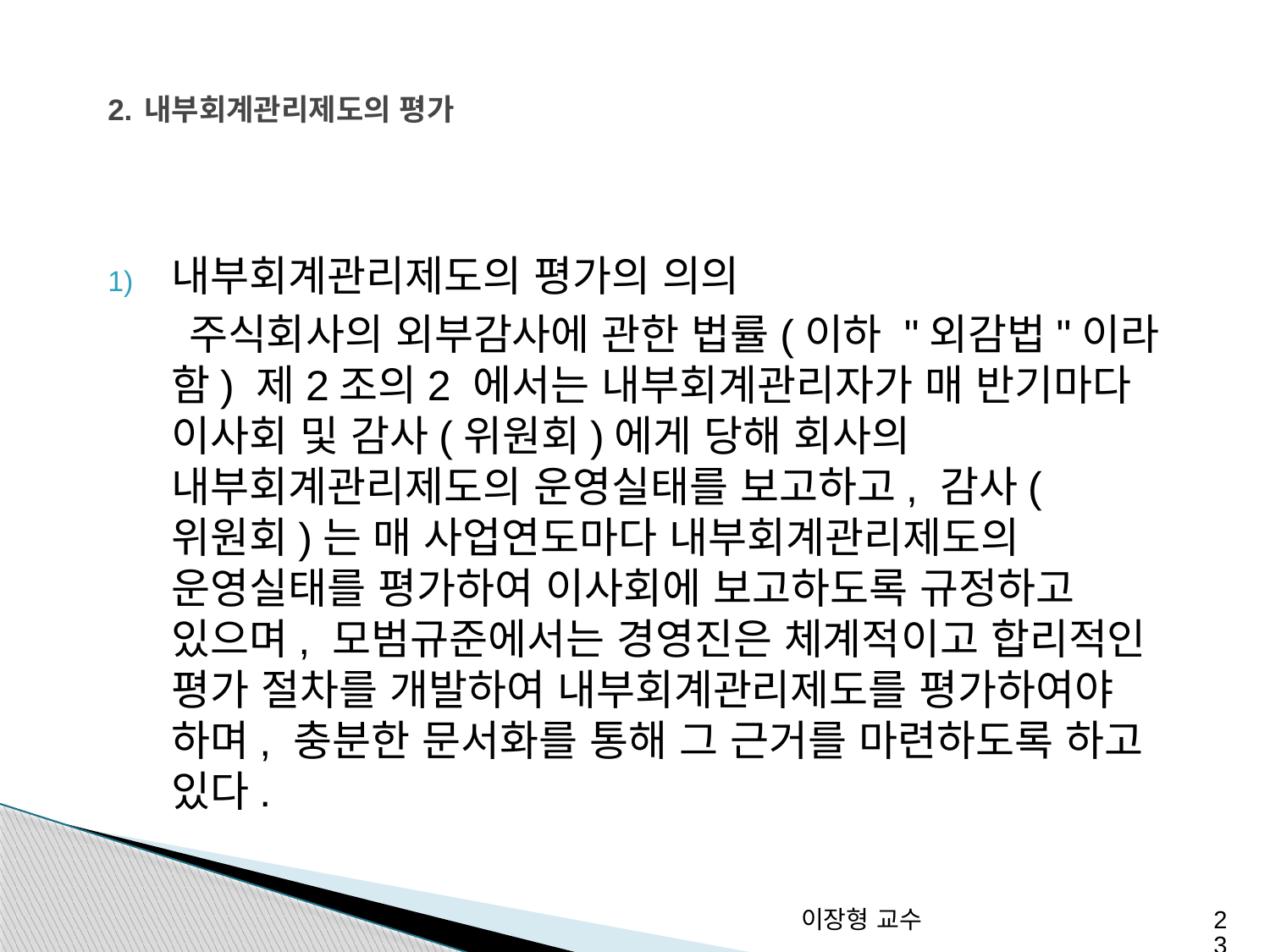

# 2. 내부회계관리제도의 평가
내부회계관리제도의 평가의 의의
      주식회사의 외부감사에 관한 법률(이하 "외감법"이라 함) 제2조의2 에서는 내부회계관리자가 매 반기마다 이사회 및 감사(위원회)에게 당해 회사의 내부회계관리제도의 운영실태를 보고하고, 감사(위원회)는 매 사업연도마다 내부회계관리제도의 운영실태를 평가하여 이사회에 보고하도록 규정하고 있으며, 모범규준에서는 경영진은 체계적이고 합리적인 평가 절차를 개발하여 내부회계관리제도를 평가하여야 하며, 충분한 문서화를 통해 그 근거를 마련하도록 하고 있다.

이장형 교수
23